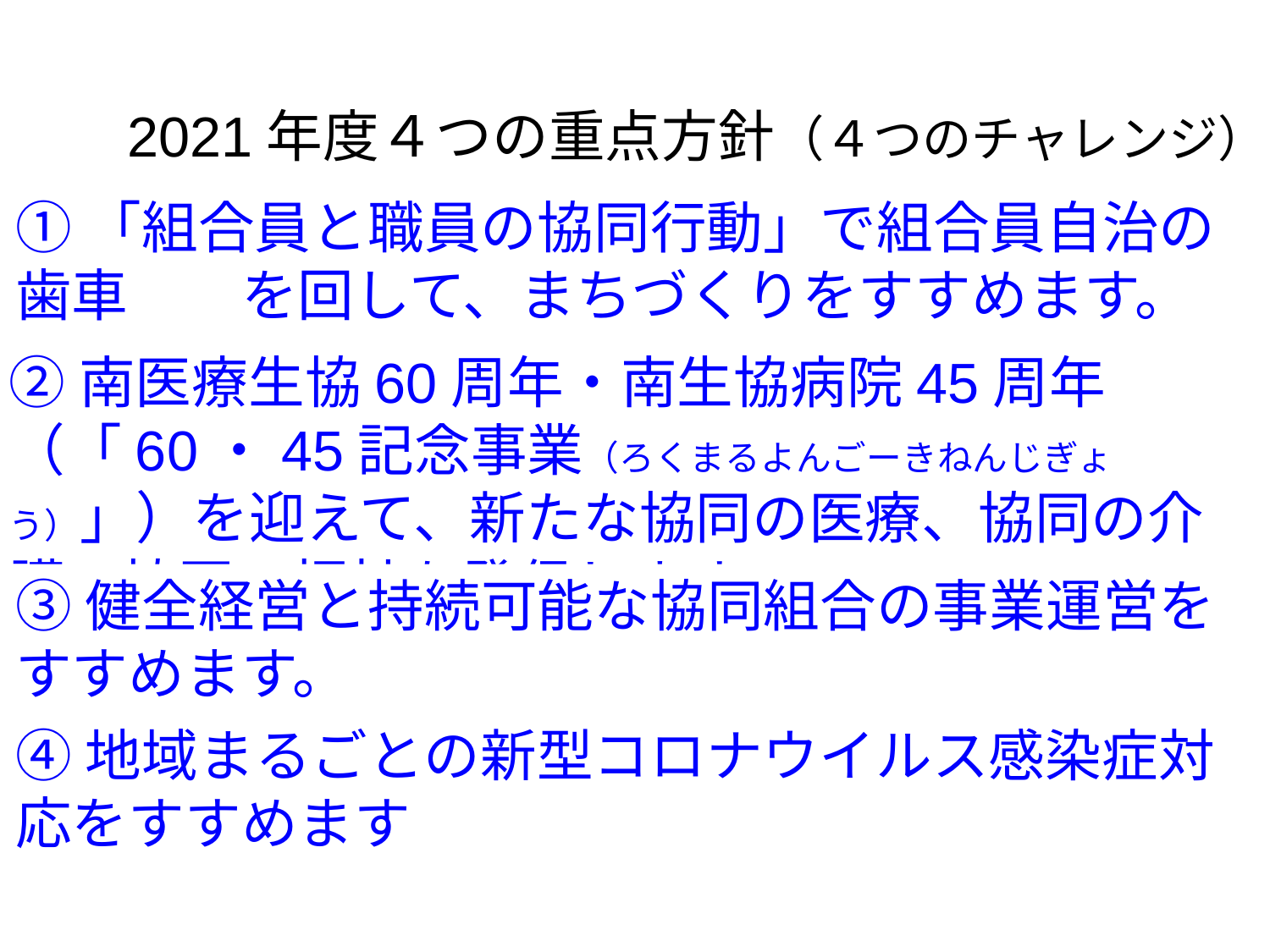

P10
2021年度４つの重点方針（４つのチャレンジ）
①「組合員と職員の協同行動」で組合員自治の歯車　　を回して、まちづくりをすすめます。
②南医療生協60周年・南生協病院45周年（「60・45記念事業（ろくまるよんごーきねんじぎょう）」）を迎えて、新たな協同の医療、協同の介護、協同の福祉を発信します。

③健全経営と持続可能な協同組合の事業運営をすすめます。
④地域まるごとの新型コロナウイルス感染症対応をすすめます